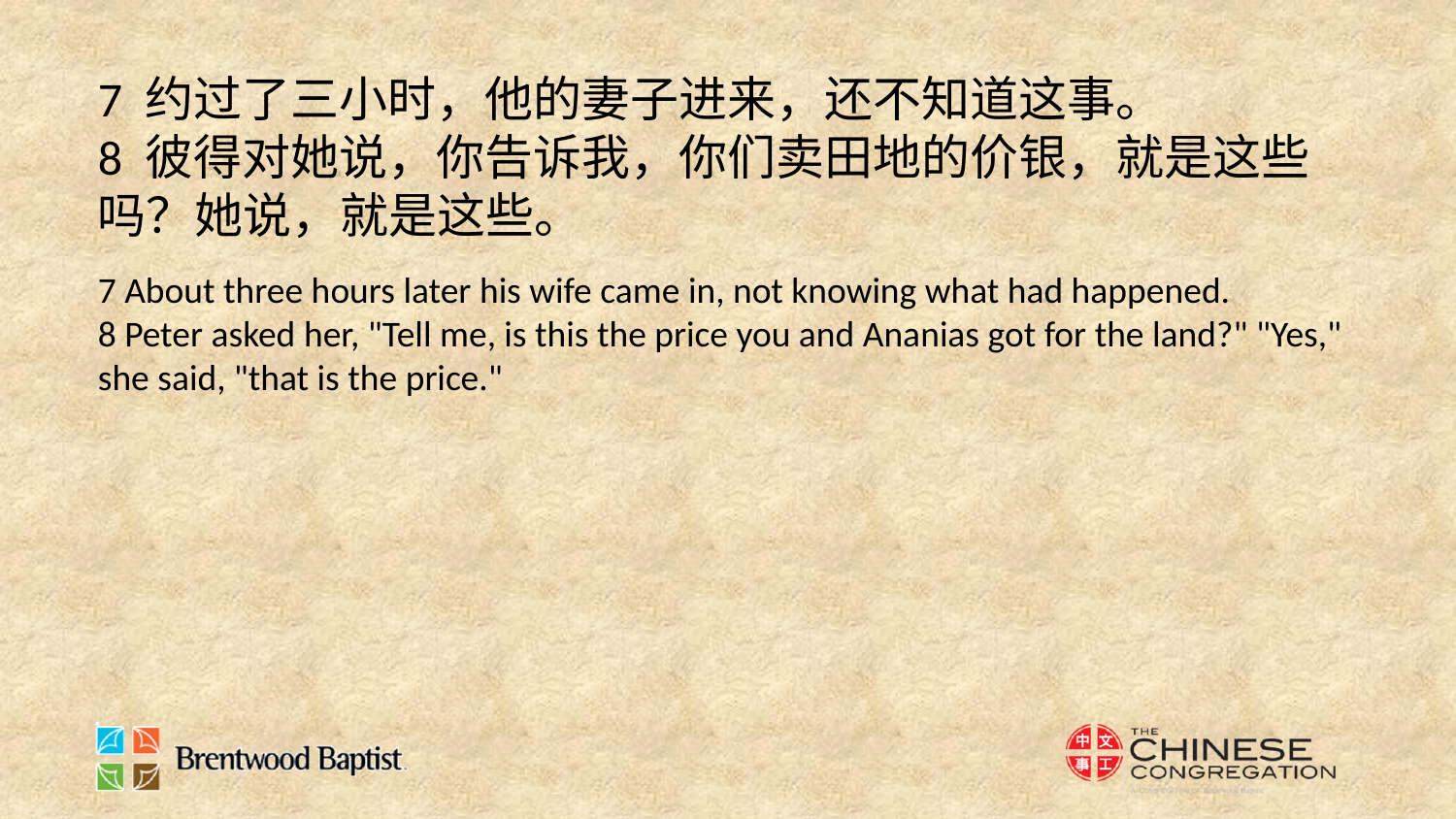

7 约过了三小时，他的妻子进来，还不知道这事。
8 彼得对她说，你告诉我，你们卖田地的价银，就是这些吗？她说，就是这些。

7 About three hours later his wife came in, not knowing what had happened.
8 Peter asked her, "Tell me, is this the price you and Ananias got for the land?" "Yes," she said, "that is the price."